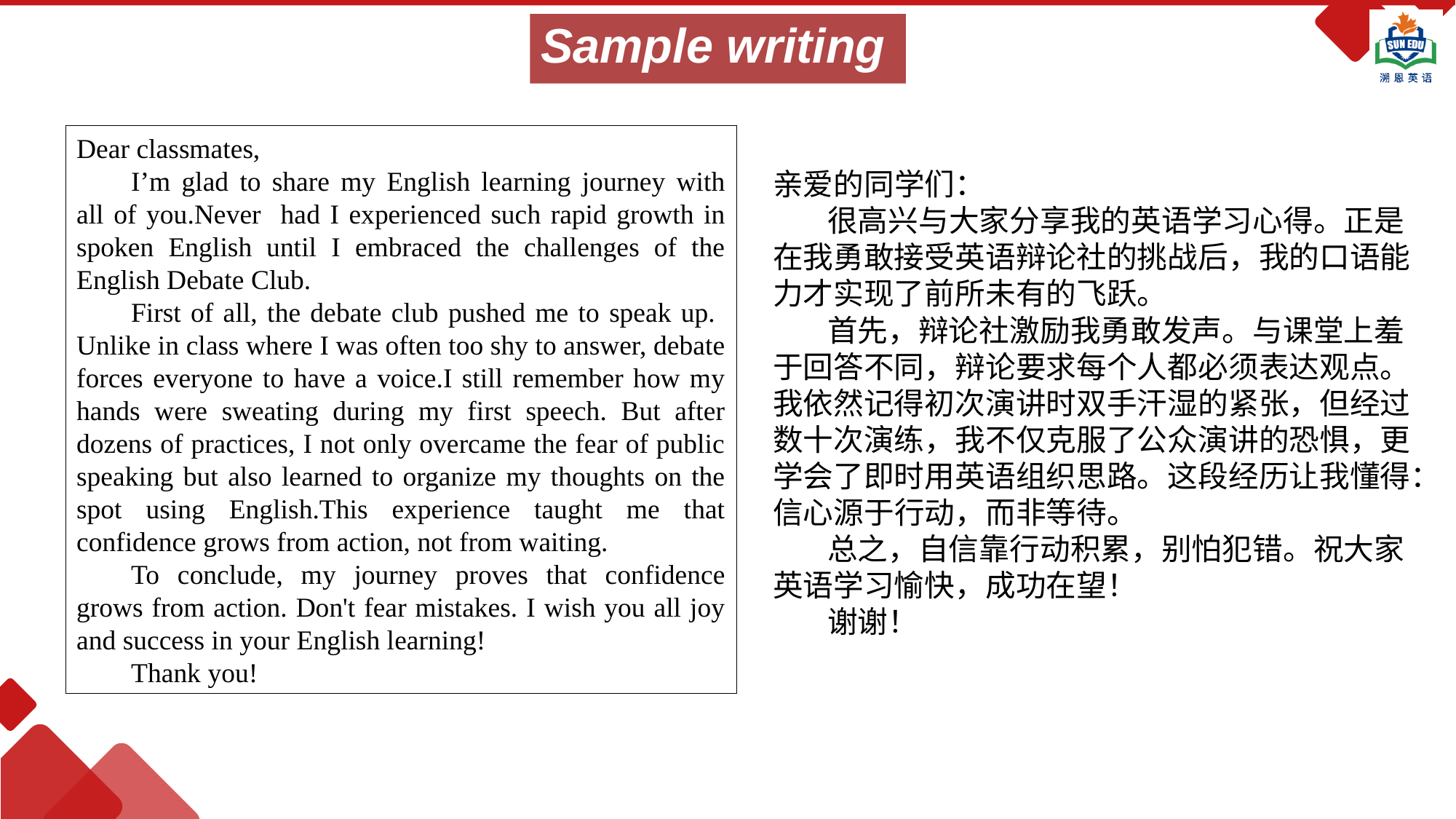

Sample writing
Dear classmates,
I’m glad to share my English learning journey with all of you.Never  had I experienced such rapid growth in spoken English until I embraced the challenges of the English Debate Club.
First of all, the debate club pushed me to speak up.  Unlike in class where I was often too shy to answer, debate forces everyone to have a voice.I still remember how my hands were sweating during my first speech. But after dozens of practices, I not only overcame the fear of public speaking but also learned to organize my thoughts on the spot using English.This experience taught me that confidence grows from action, not from waiting.
To conclude, my journey proves that confidence grows from action. Don't fear mistakes. I wish you all joy and success in your English learning!
Thank you!
亲爱的同学们：
很高兴与大家分享我的英语学习心得。正是在我勇敢接受英语辩论社的挑战后，我的口语能力才实现了前所未有的飞跃。
首先，辩论社激励我勇敢发声。与课堂上羞于回答不同，辩论要求每个人都必须表达观点。我依然记得初次演讲时双手汗湿的紧张，但经过数十次演练，我不仅克服了公众演讲的恐惧，更学会了即时用英语组织思路。这段经历让我懂得：信心源于行动，而非等待。
总之，自信靠行动积累，别怕犯错。祝大家英语学习愉快，成功在望！
谢谢！